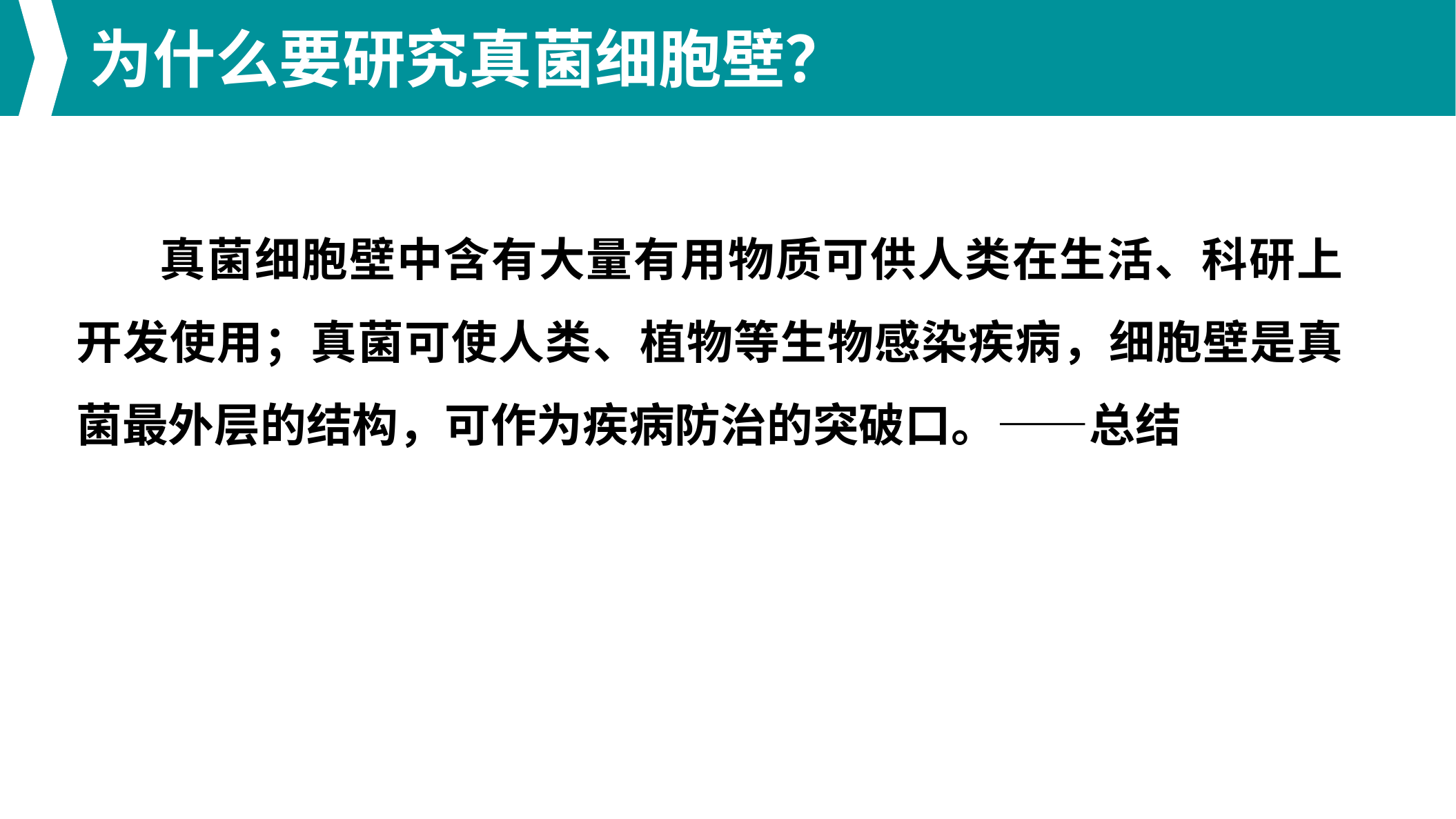

为什么要研究真菌细胞壁？
      真菌细胞壁中含有大量有用物质可供人类在生活、科研上开发使用；真菌可使人类、植物等生物感染疾病，细胞壁是真菌最外层的结构，可作为疾病防治的突破口。——总结